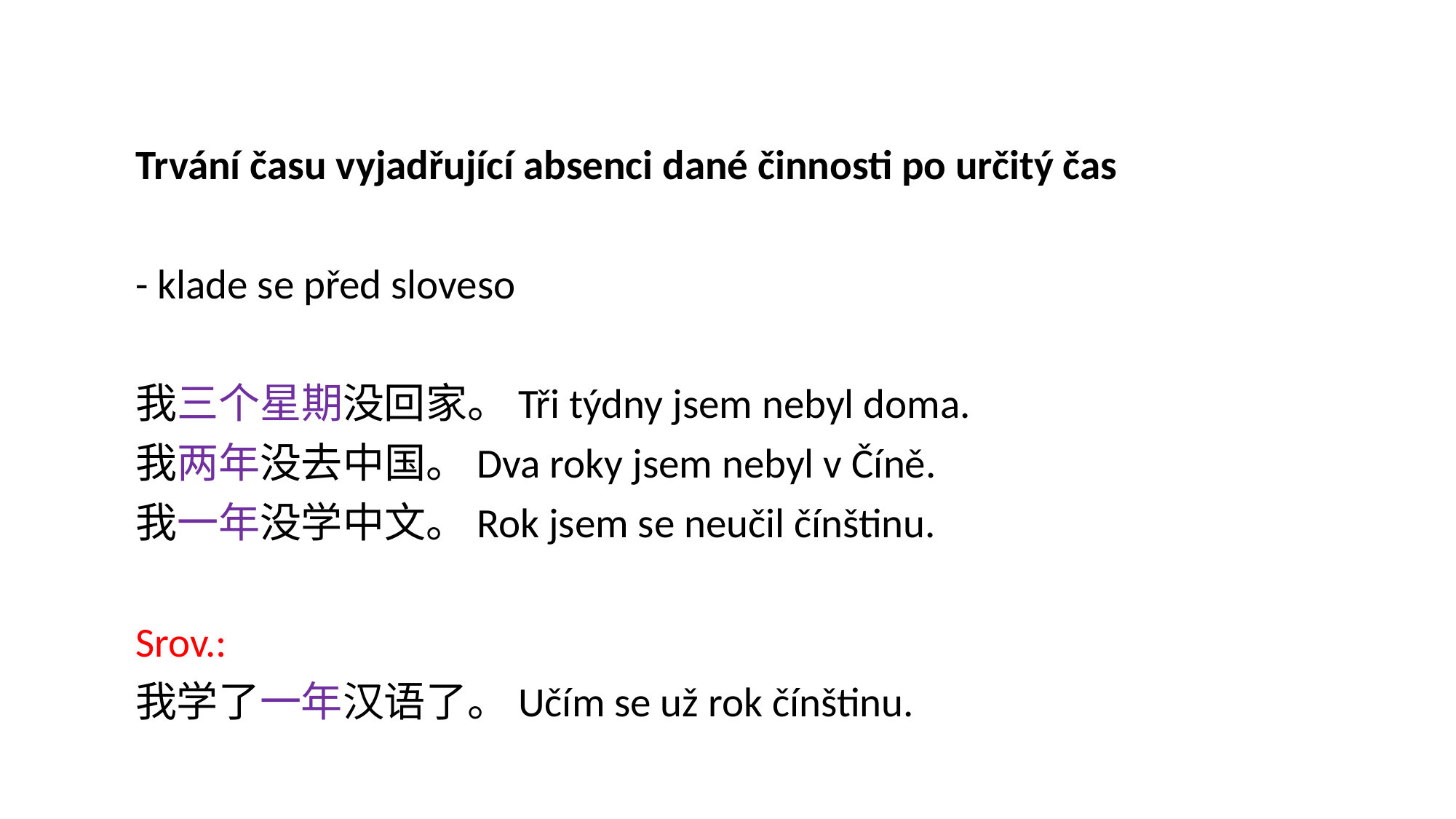

Trvání času vyjadřující absenci dané činnosti po určitý čas

- klade se před sloveso

我三个星期没回家。Tři týdny jsem nebyl doma.
我两年没去中国。Dva roky jsem nebyl v Číně.
我一年没学中文。Rok jsem se neučil čínštinu.

Srov.:
我学了一年汉语了。Učím se už rok čínštinu.